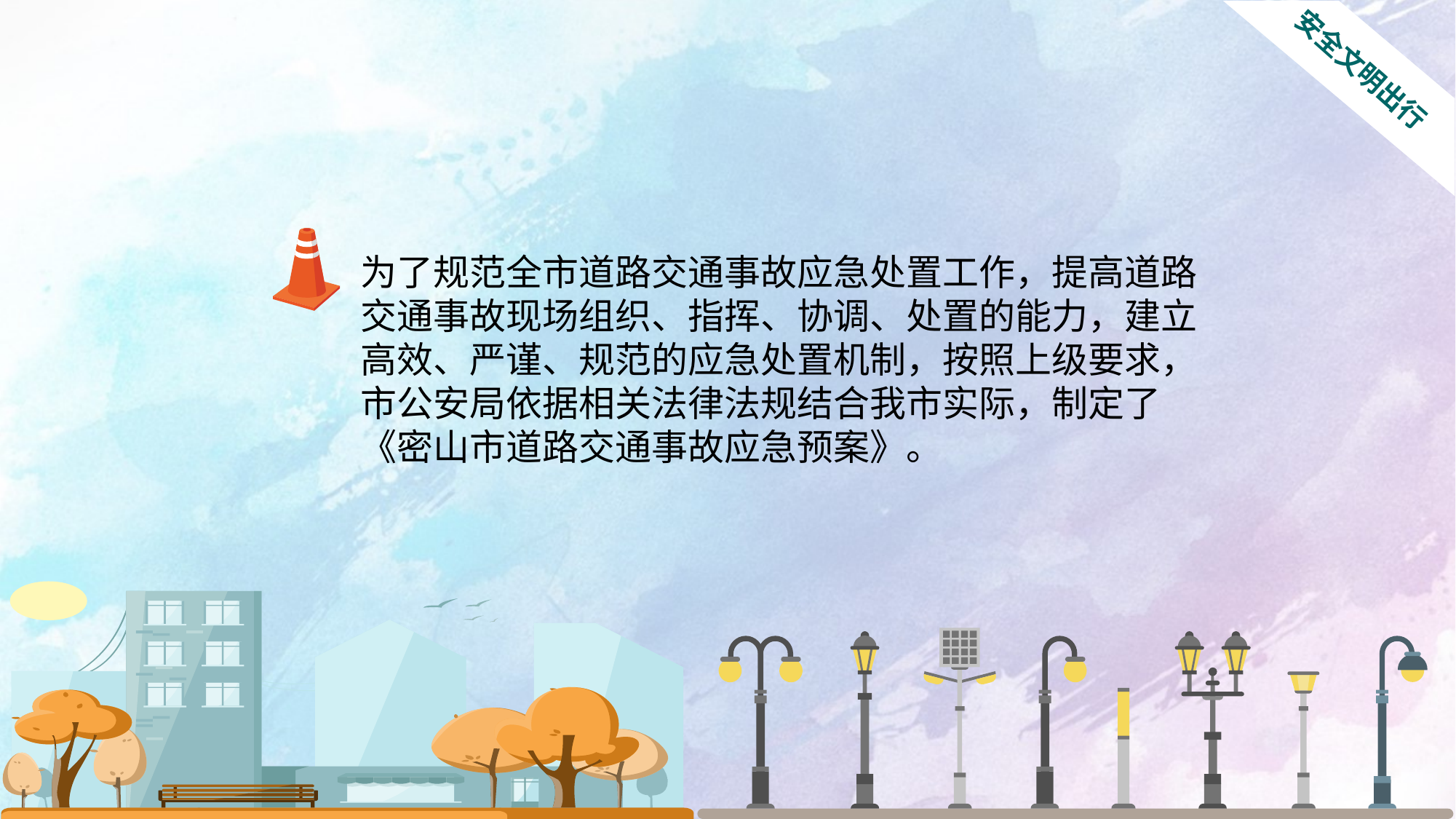

安全文明出行

为了规范全市道路交通事故应急处置工作，提高道路交通事故现场组织、指挥、协调、处置的能力，建立高效、严谨、规范的应急处置机制，按照上级要求，市公安局依据相关法律法规结合我市实际，制定了《密山市道路交通事故应急预案》。